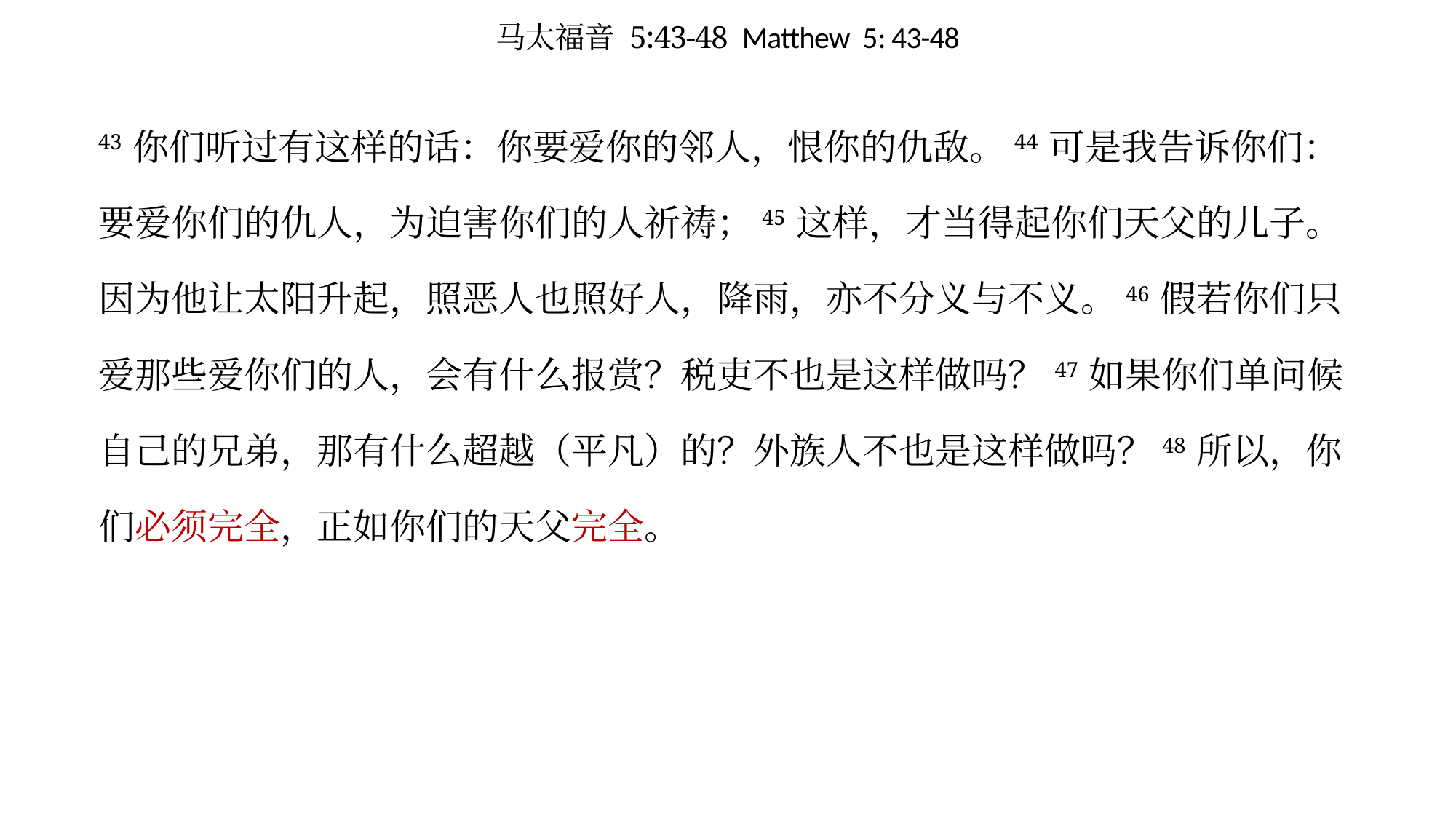

# 马太福音 5:43-48  Matthew  5: 43-48
43 你们听过有这样的话：你要爱你的邻人，恨你的仇敌。44 可是我告诉你们：要爱你们的仇人，为迫害你们的人祈祷；45 这样，才当得起你们天父的儿子。因为他让太阳升起，照恶人也照好人，降雨，亦不分义与不义。46 假若你们只爱那些爱你们的人，会有什么报赏？税吏不也是这样做吗？ 47 如果你们单问候自己的兄弟，那有什么超越（平凡）的？外族人不也是这样做吗？48 所以，你们必须完全，正如你们的天父完全。